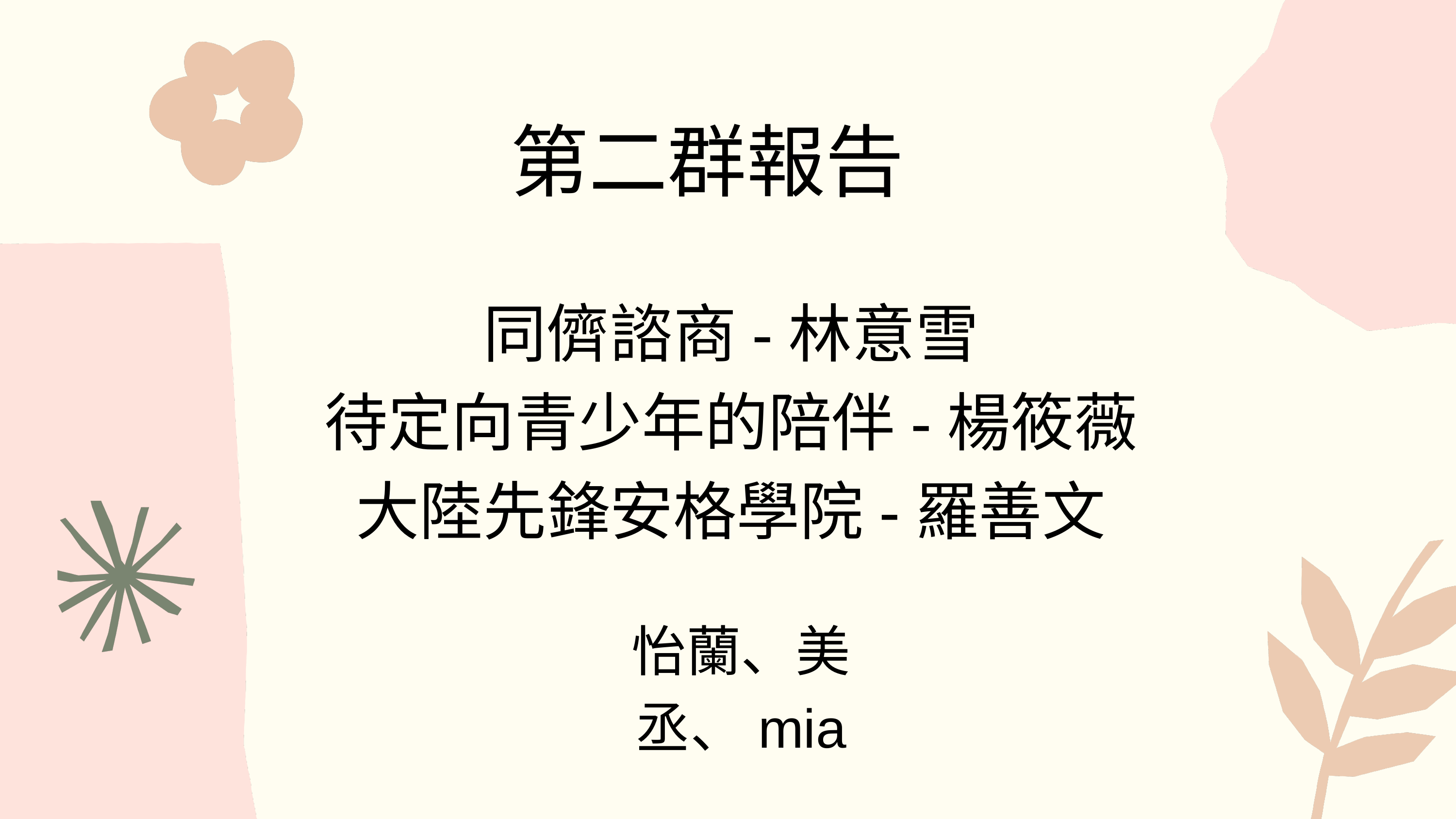

第二群報告

同儕諮商-林意雪
待定向青少年的陪伴-楊筱薇
大陸先鋒安格學院-羅善文

怡蘭、美丞、mia